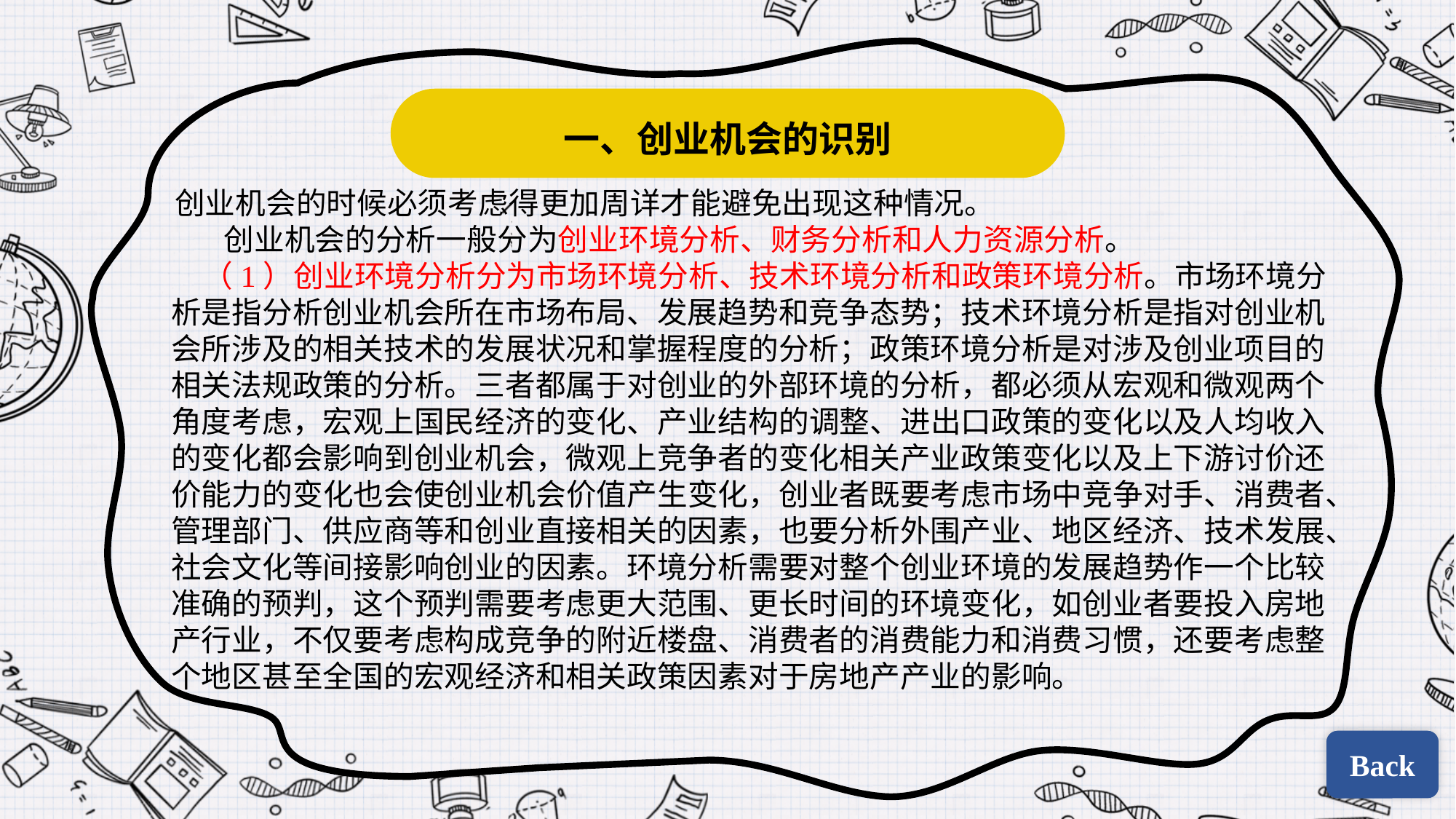

一、创业机会的识别
创业机会的时候必须考虑得更加周详才能避免出现这种情况。
  创业机会的分析一般分为创业环境分析、财务分析和人力资源分析。
（1）创业环境分析分为市场环境分析、技术环境分析和政策环境分析。市场环境分析是指分析创业机会所在市场布局、发展趋势和竞争态势；技术环境分析是指对创业机会所涉及的相关技术的发展状况和掌握程度的分析；政策环境分析是对涉及创业项目的相关法规政策的分析。三者都属于对创业的外部环境的分析，都必须从宏观和微观两个角度考虑，宏观上国民经济的变化、产业结构的调整、进出口政策的变化以及人均收入的变化都会影响到创业机会，微观上竞争者的变化相关产业政策变化以及上下游讨价还价能力的变化也会使创业机会价值产生变化，创业者既要考虑市场中竞争对手、消费者、管理部门、供应商等和创业直接相关的因素，也要分析外围产业、地区经济、技术发展、社会文化等间接影响创业的因素。环境分析需要对整个创业环境的发展趋势作一个比较准确的预判，这个预判需要考虑更大范围、更长时间的环境变化，如创业者要投入房地产行业，不仅要考虑构成竞争的附近楼盘、消费者的消费能力和消费习惯，还要考虑整个地区甚至全国的宏观经济和相关政策因素对于房地产产业的影响。

Back